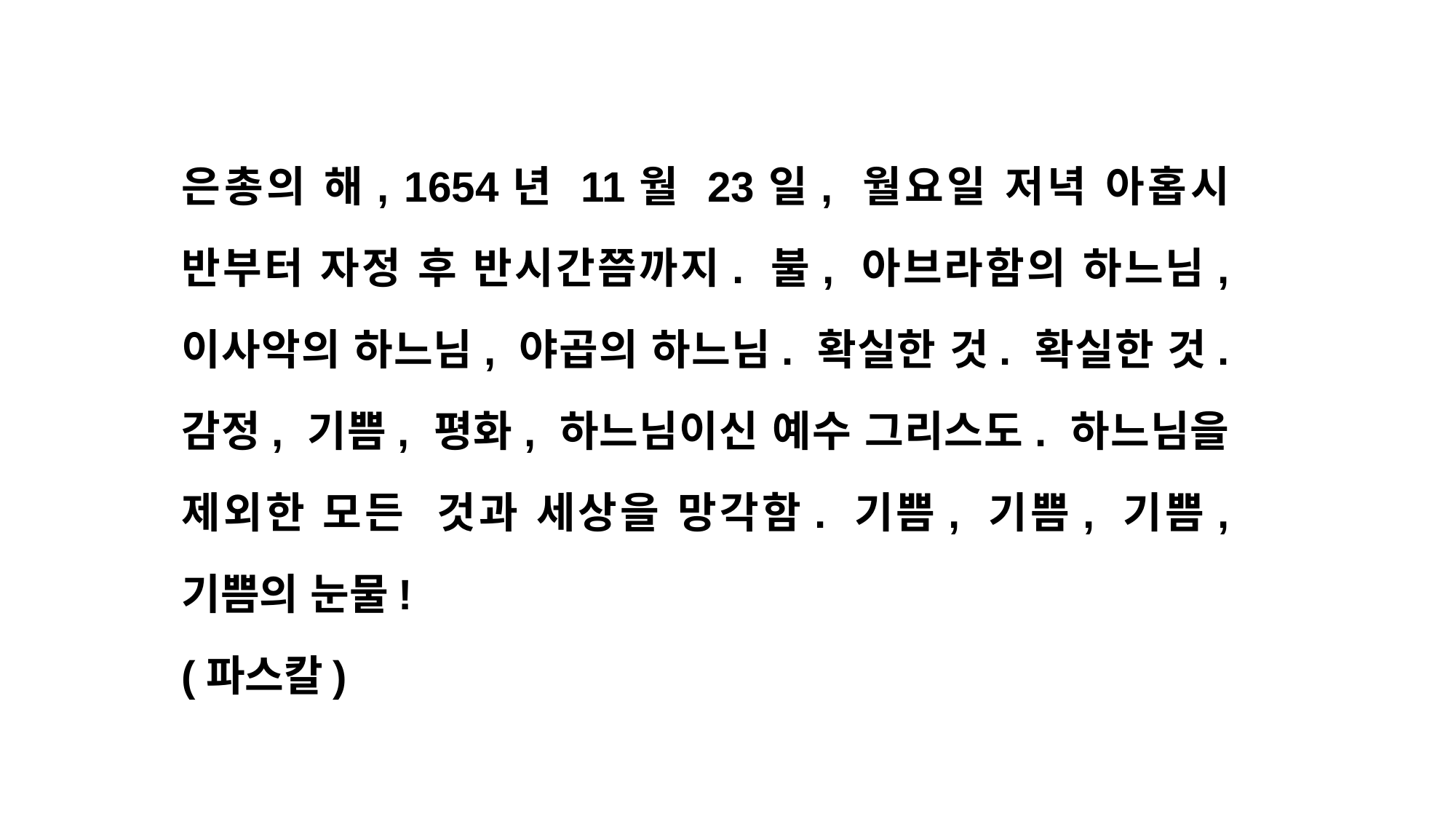

은총의 해, 1654년 11월 23일, 월요일 저녁 아홉시 반부터 자정 후 반시간쯤까지. 불, 아브라함의 하느님, 이사악의 하느님, 야곱의 하느님. 확실한 것. 확실한 것. 감정, 기쁨, 평화, 하느님이신 예수 그리스도. 하느님을 제외한 모든  것과 세상을 망각함. 기쁨, 기쁨, 기쁨, 기쁨의 눈물!
(파스칼)